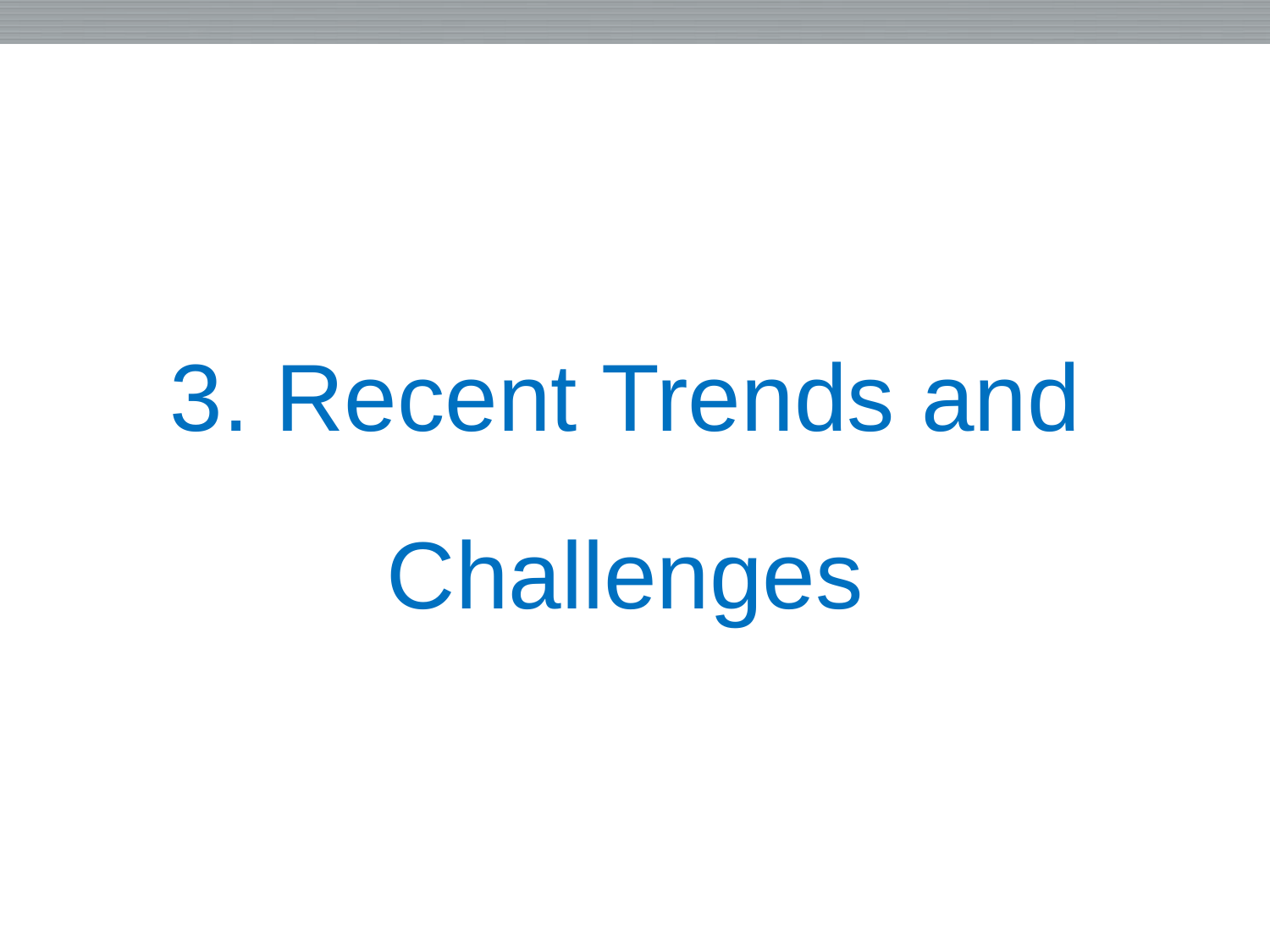

특례법 입법 경위와 목적
| ﻿﻿﻿3. Recent Trends and Challenges |
| --- |